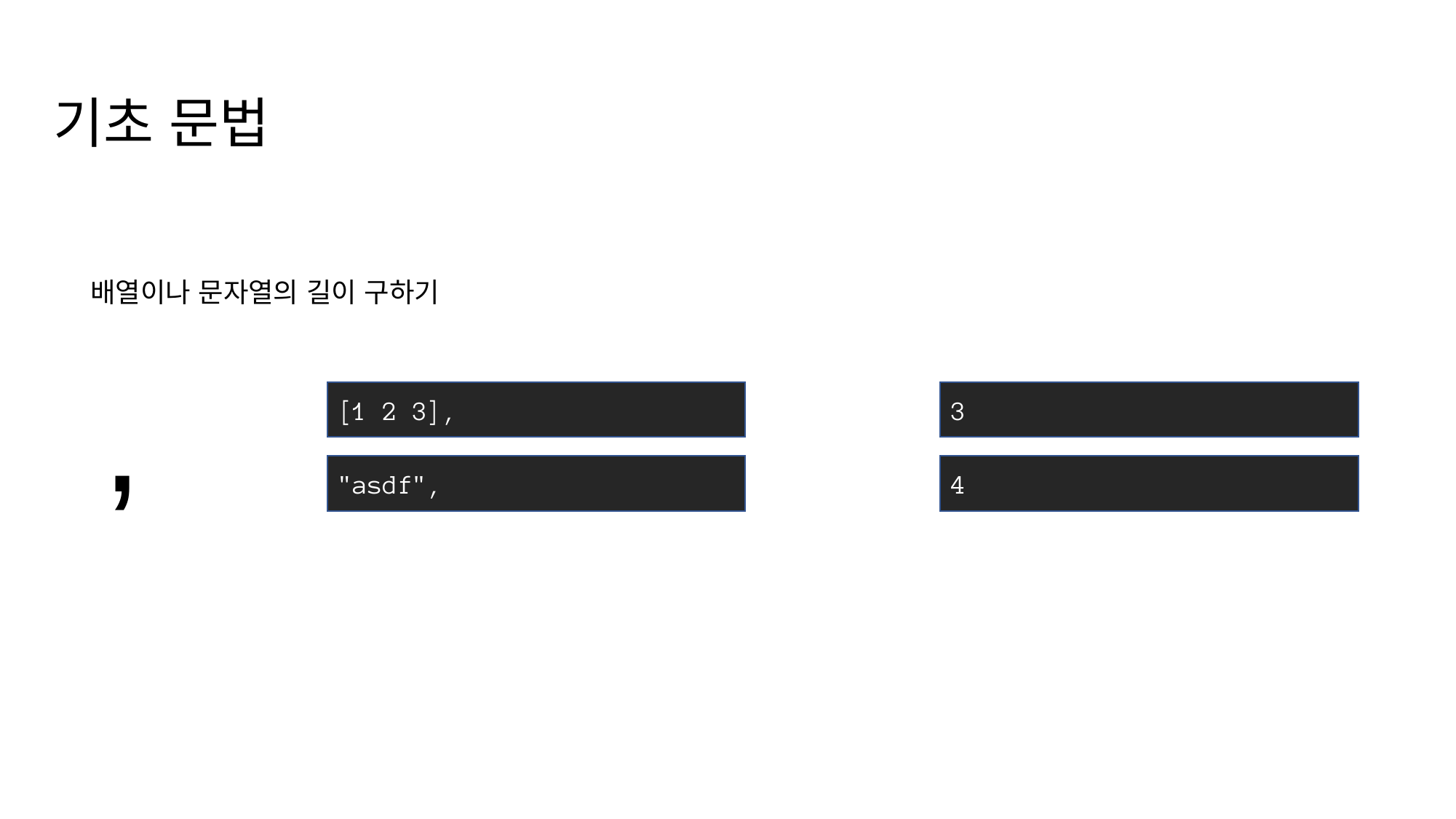

기초 문법
,
배열이나 문자열의 길이 구하기
[1 2 3],
3
"asdf",
4